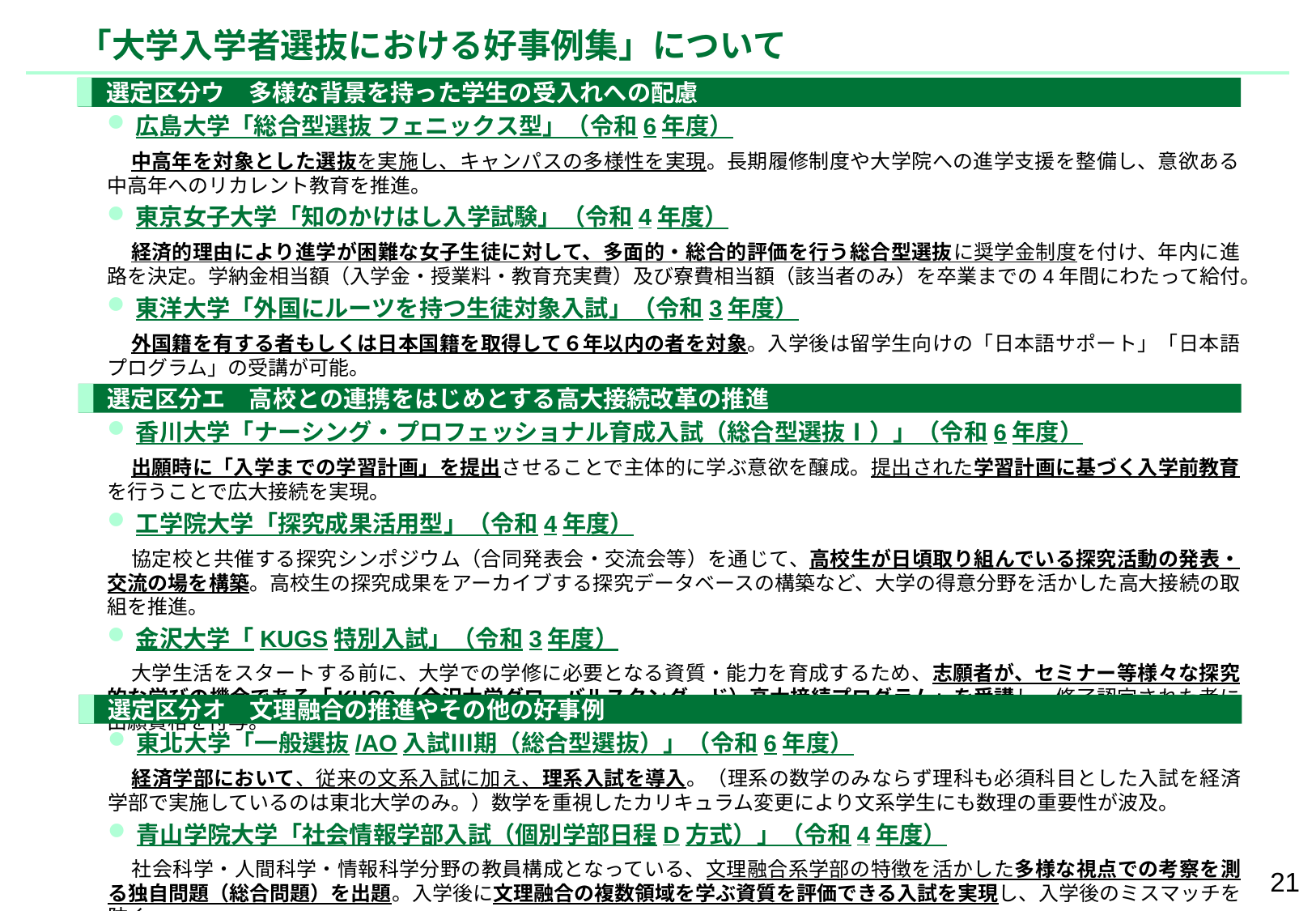

# 「大学入学者選抜における好事例集」について

選定区分ウ　多様な背景を持った学生の受入れへの配慮
広島大学「総合型選抜 フェニックス型」（令和6年度）
　中高年を対象とした選抜を実施し、キャンパスの多様性を実現。長期履修制度や大学院への進学支援を整備し、意欲ある中高年へのリカレント教育を推進。
東京女子大学「知のかけはし入学試験」（令和4年度）
　経済的理由により進学が困難な女子生徒に対して、多面的・総合的評価を行う総合型選抜に奨学金制度を付け、年内に進路を決定。学納金相当額（入学金・授業料・教育充実費）及び寮費相当額（該当者のみ）を卒業までの4年間にわたって給付。
東洋大学「外国にルーツを持つ生徒対象入試」（令和3年度）
　外国籍を有する者もしくは日本国籍を取得して６年以内の者を対象。入学後は留学生向けの「日本語サポート」「日本語プログラム」の受講が可能。
選定区分エ　高校との連携をはじめとする高大接続改革の推進

香川大学「ナーシング・プロフェッショナル育成入試（総合型選抜Ⅰ）」（令和6年度）
　出願時に「入学までの学習計画」を提出させることで主体的に学ぶ意欲を醸成。提出された学習計画に基づく入学前教育を行うことで広大接続を実現。
工学院大学「探究成果活用型」（令和4年度）
　協定校と共催する探究シンポジウム（合同発表会・交流会等）を通じて、高校生が日頃取り組んでいる探究活動の発表・交流の場を構築。高校生の探究成果をアーカイブする探究データベースの構築など、大学の得意分野を活かした高大接続の取組を推進。
金沢大学「KUGS特別入試」（令和3年度）
　大学生活をスタートする前に、大学での学修に必要となる資質・能力を育成するため、志願者が、セミナー等様々な探究的な学びの機会である「KUGS（金沢大学グローバルスタンダード）高大接続プログラム」を受講し、修了認定された者に出願資格を付与。

選定区分オ　文理融合の推進やその他の好事例

東北大学「一般選抜/AO入試Ⅲ期（総合型選抜）」（令和6年度）
　経済学部において、従来の文系入試に加え、理系入試を導入。（理系の数学のみならず理科も必須科目とした入試を経済学部で実施しているのは東北大学のみ。）数学を重視したカリキュラム変更により文系学生にも数理の重要性が波及。
青山学院大学「社会情報学部入試（個別学部日程D方式）」（令和4年度）
　社会科学・人間科学・情報科学分野の教員構成となっている、文理融合系学部の特徴を活かした多様な視点での考察を測る独自問題（総合問題）を出題。入学後に文理融合の複数領域を学ぶ資質を評価できる入試を実現し、入学後のミスマッチを防ぐ。
21